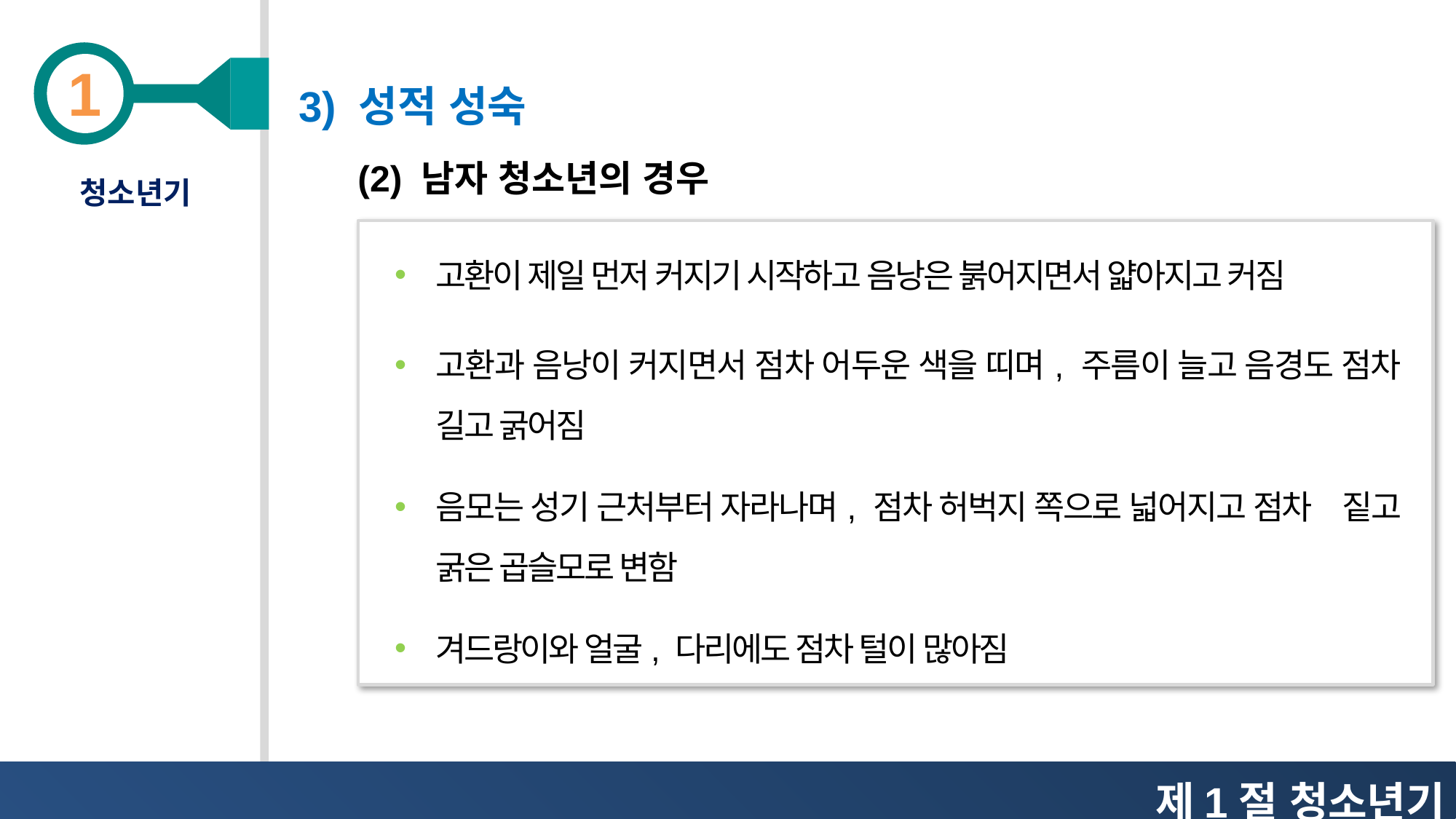

3) 성적 성숙
(2) 남자 청소년의 경우
청소년기

고환이 제일 먼저 커지기 시작하고 음낭은 붉어지면서 얇아지고 커짐

고환과 음낭이 커지면서 점차 어두운 색을 띠며, 주름이 늘고 음경도 점차 길고 굵어짐

음모는 성기 근처부터 자라나며, 점차 허벅지 쪽으로 넓어지고 점차    짙고 굵은 곱슬모로 변함

겨드랑이와 얼굴, 다리에도 점차 털이 많아짐
제1절 청소년기